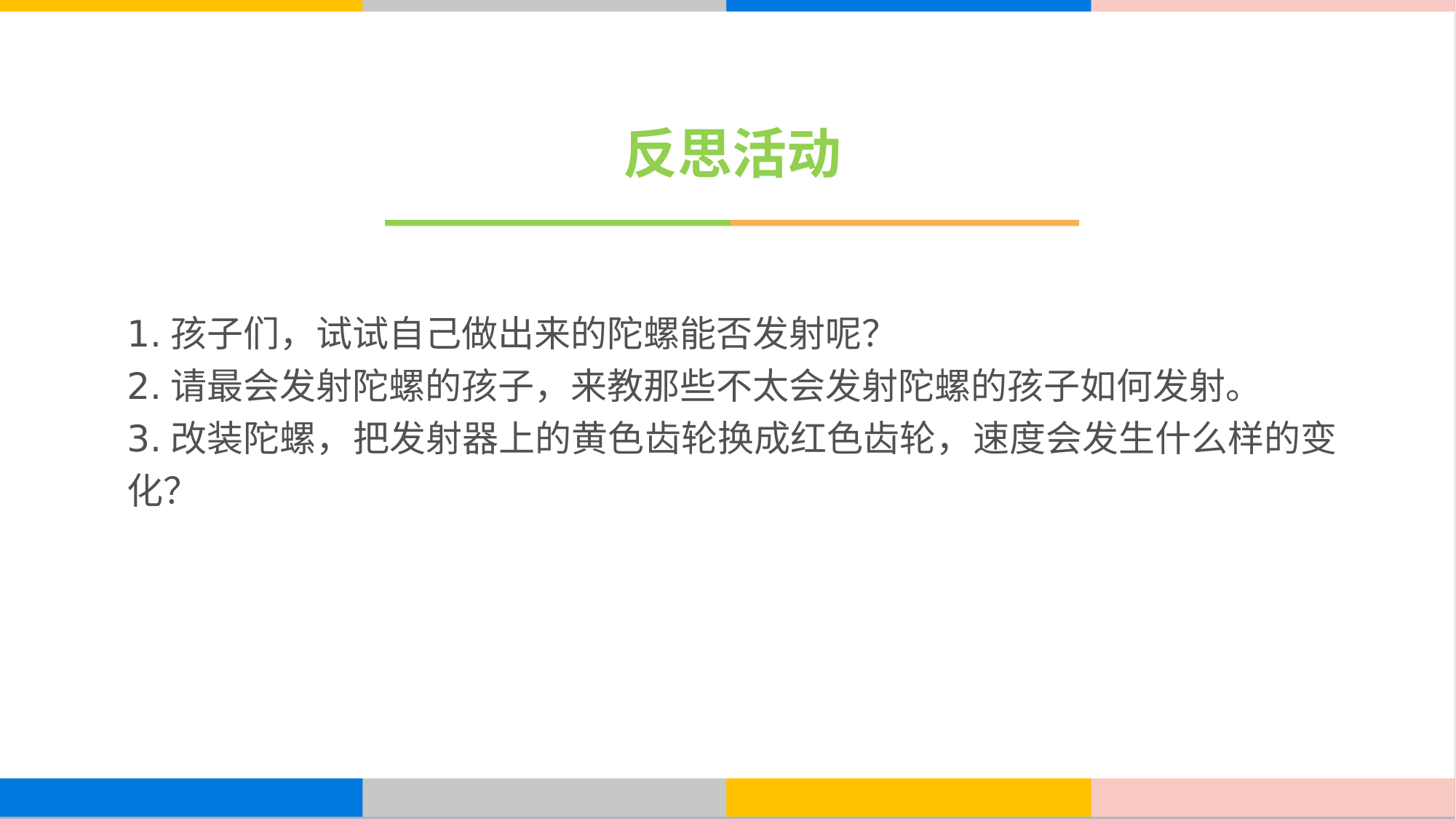

# 反思活动

1.孩子们，试试自己做出来的陀螺能否发射呢？
2.请最会发射陀螺的孩子，来教那些不太会发射陀螺的孩子如何发射。
3.改装陀螺，把发射器上的黄色齿轮换成红色齿轮，速度会发生什么样的变化？